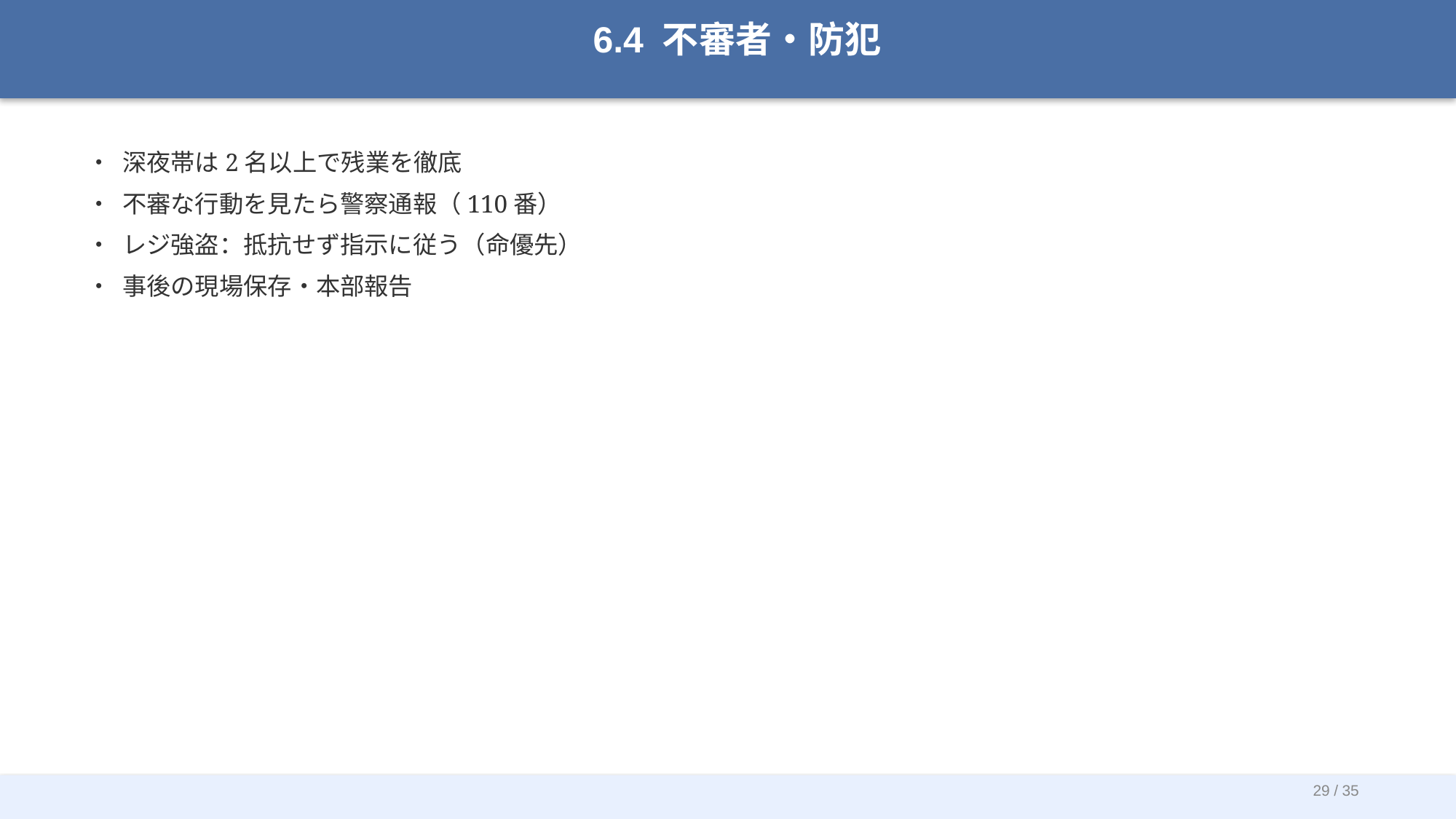

6.4 不審者・防犯
• 深夜帯は2名以上で残業を徹底
• 不審な行動を見たら警察通報（110番）
• レジ強盗：抵抗せず指示に従う（命優先）
• 事後の現場保存・本部報告

29 / 35